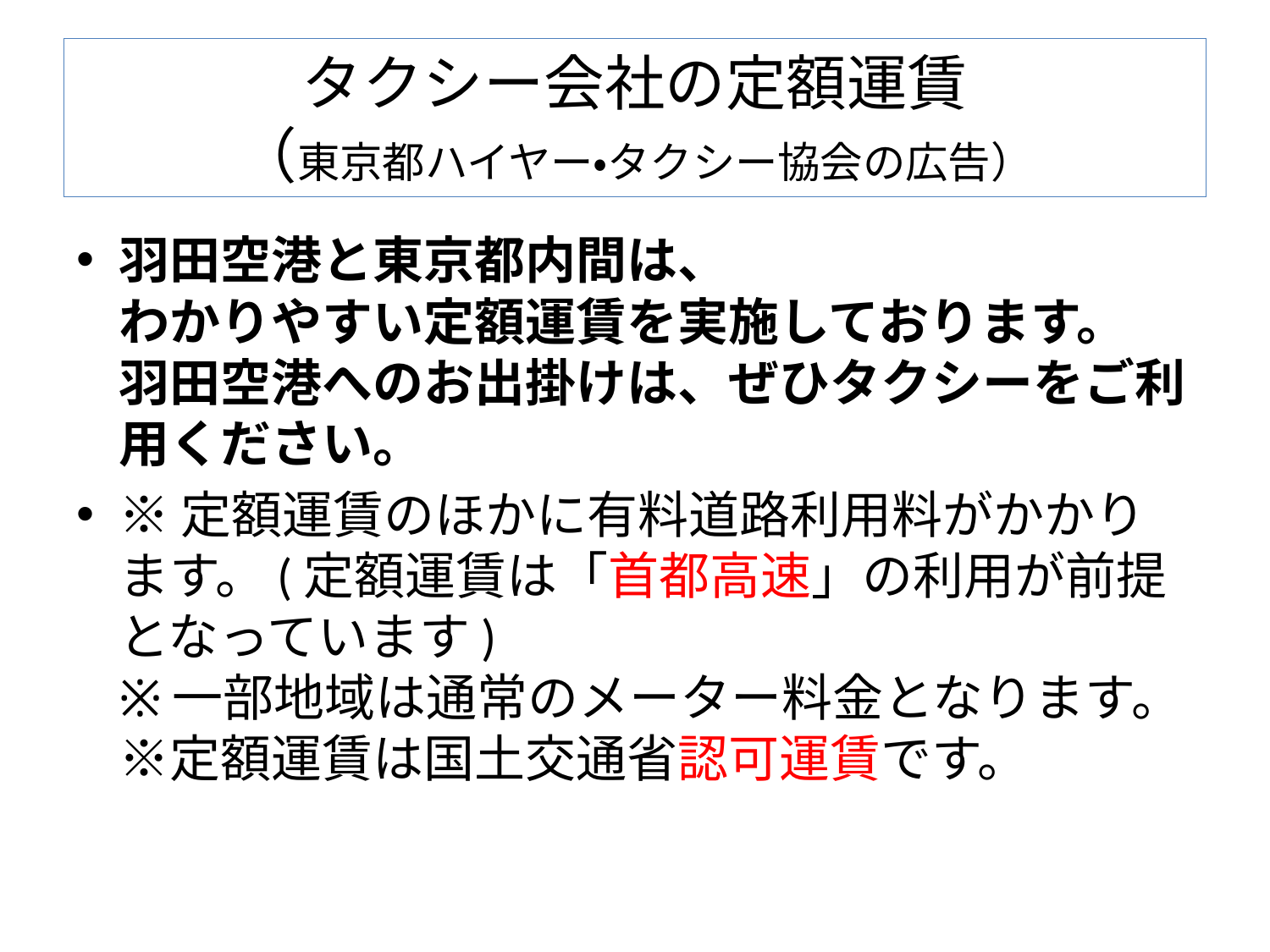

# タクシー会社の定額運賃 （東京都ハイヤー・タクシー協会の広告）
羽田空港と東京都内間は、
わかりやすい定額運賃を実施しております。
羽田空港へのお出掛けは、ぜひタクシーをご利用ください。
※定額運賃のほかに有料道路利用料がかかります。(定額運賃は「首都高速」の利用が前提となっています)
※一部地域は通常のメーター料金となります。
※定額運賃は国土交通省認可運賃です。